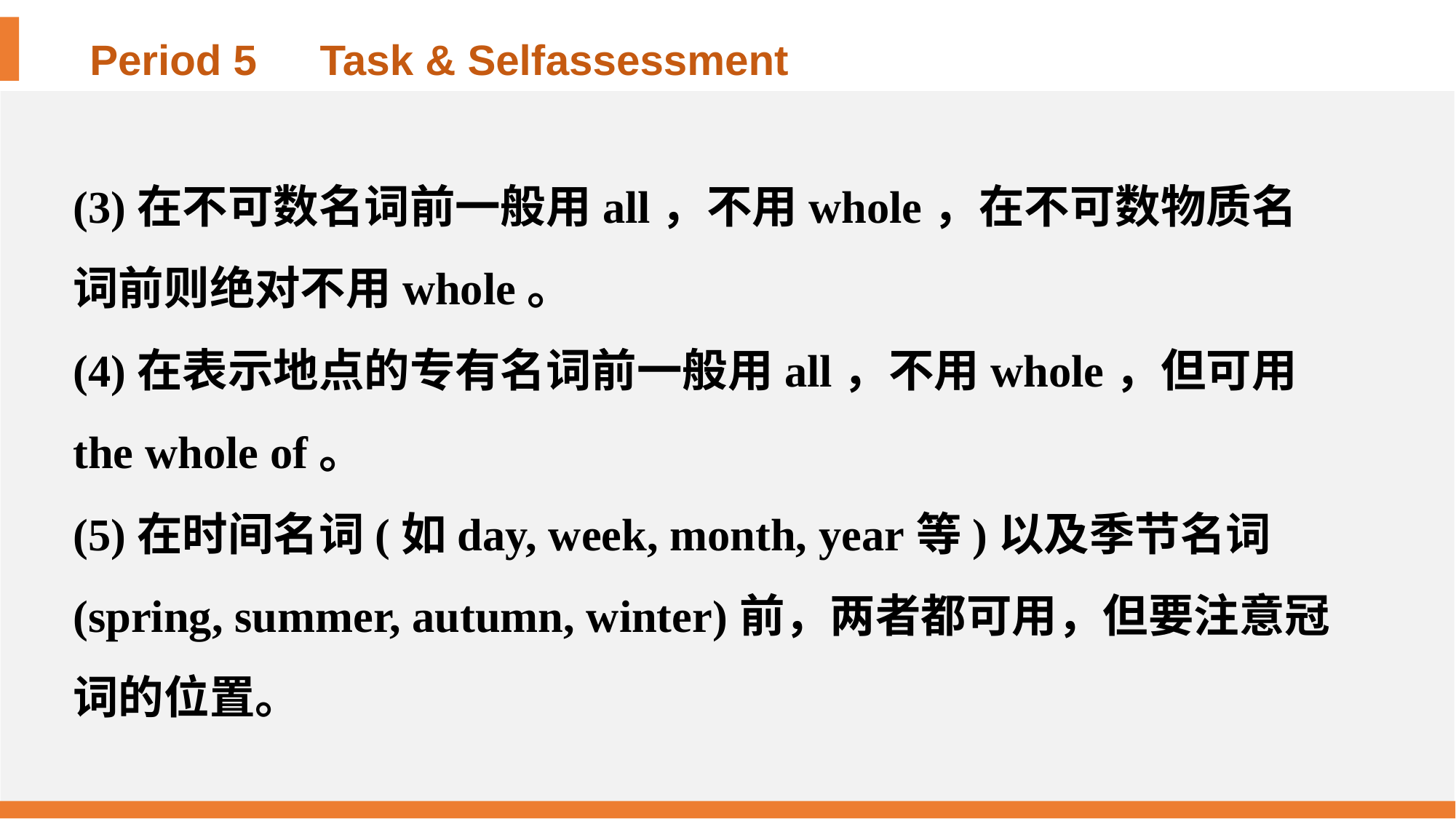

(3)在不可数名词前一般用all，不用whole，在不可数物质名词前则绝对不用whole。
(4)在表示地点的专有名词前一般用all，不用whole，但可用the whole of。
(5)在时间名词(如day, week, month, year等)以及季节名词(spring, summer, autumn, winter)前，两者都可用，但要注意冠词的位置。